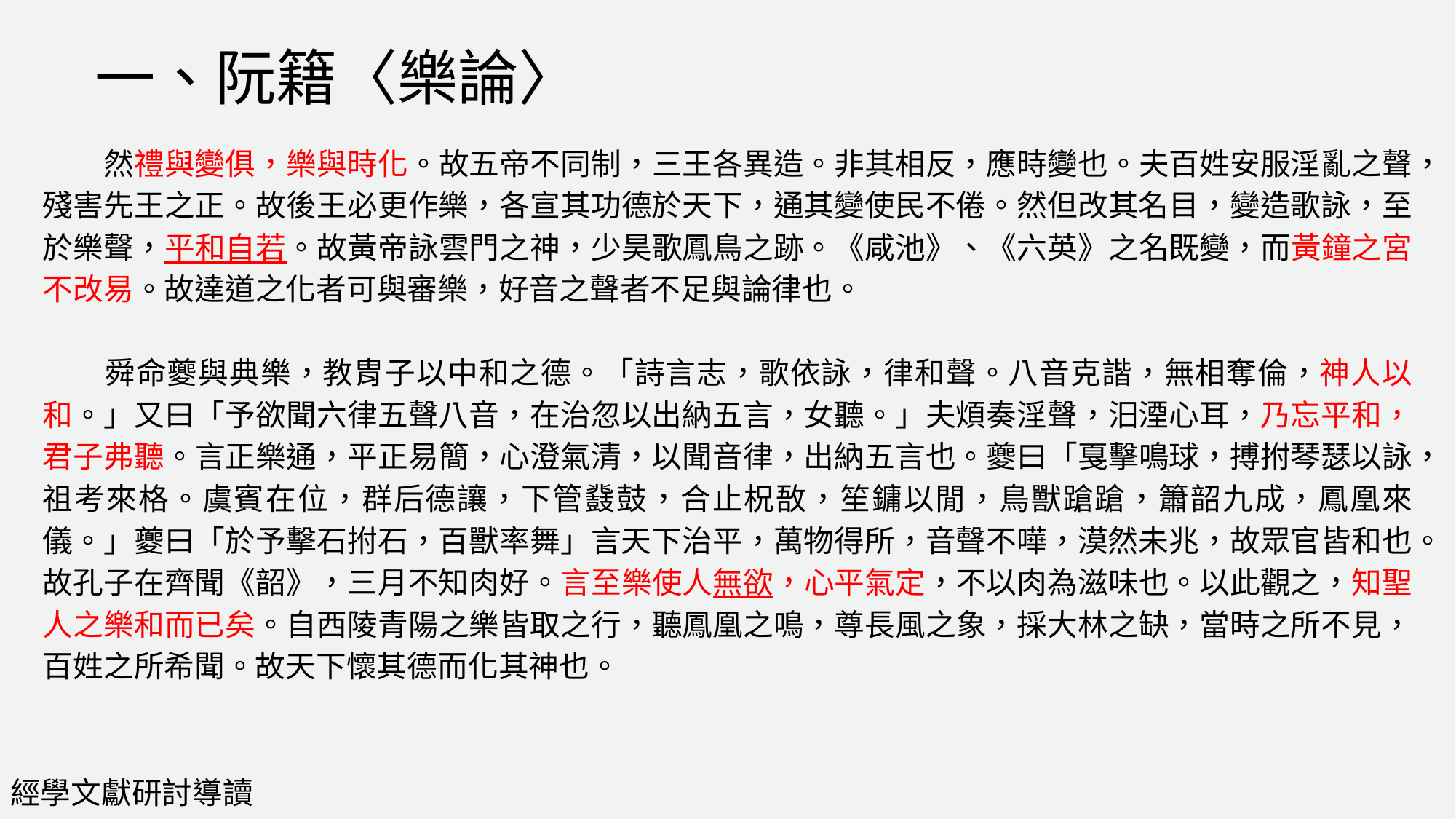

一、阮籍〈樂論〉
　　然禮與變俱，樂與時化。故五帝不同制，三王各異造。非其相反，應時變也。夫百姓安服淫亂之聲，殘害先王之正。故後王必更作樂，各宣其功德於天下，通其變使民不倦。然但改其名目，變造歌詠，至於樂聲，平和自若。故黃帝詠雲門之神，少昊歌鳳鳥之跡。《咸池》、《六英》之名既變，而黃鐘之宮不改易。故達道之化者可與審樂，好音之聲者不足與論律也。

　　舜命夔與典樂，教胄子以中和之德。「詩言志，歌依詠，律和聲。八音克諧，無相奪倫，神人以和。」又曰「予欲聞六律五聲八音，在治忽以出納五言，女聽。」夫煩奏淫聲，汨湮心耳，乃忘平和，君子弗聽。言正樂通，平正易簡，心澄氣清，以聞音律，出納五言也。夔曰「戛擊鳴球，搏拊琴瑟以詠，祖考來格。虞賓在位，群后德讓，下管鼗鼓，合止柷敔，笙鏞以閒，鳥獸蹌蹌，簫韶九成，鳳凰來儀。」夔曰「於予擊石拊石，百獸率舞」言天下治平，萬物得所，音聲不嘩，漠然未兆，故眾官皆和也。故孔子在齊聞《韶》，三月不知肉好。言至樂使人無欲，心平氣定，不以肉為滋味也。以此觀之，知聖人之樂和而已矣。自西陵青陽之樂皆取之行，聽鳳凰之鳴，尊長風之象，採大林之缺，當時之所不見，百姓之所希聞。故天下懷其德而化其神也。